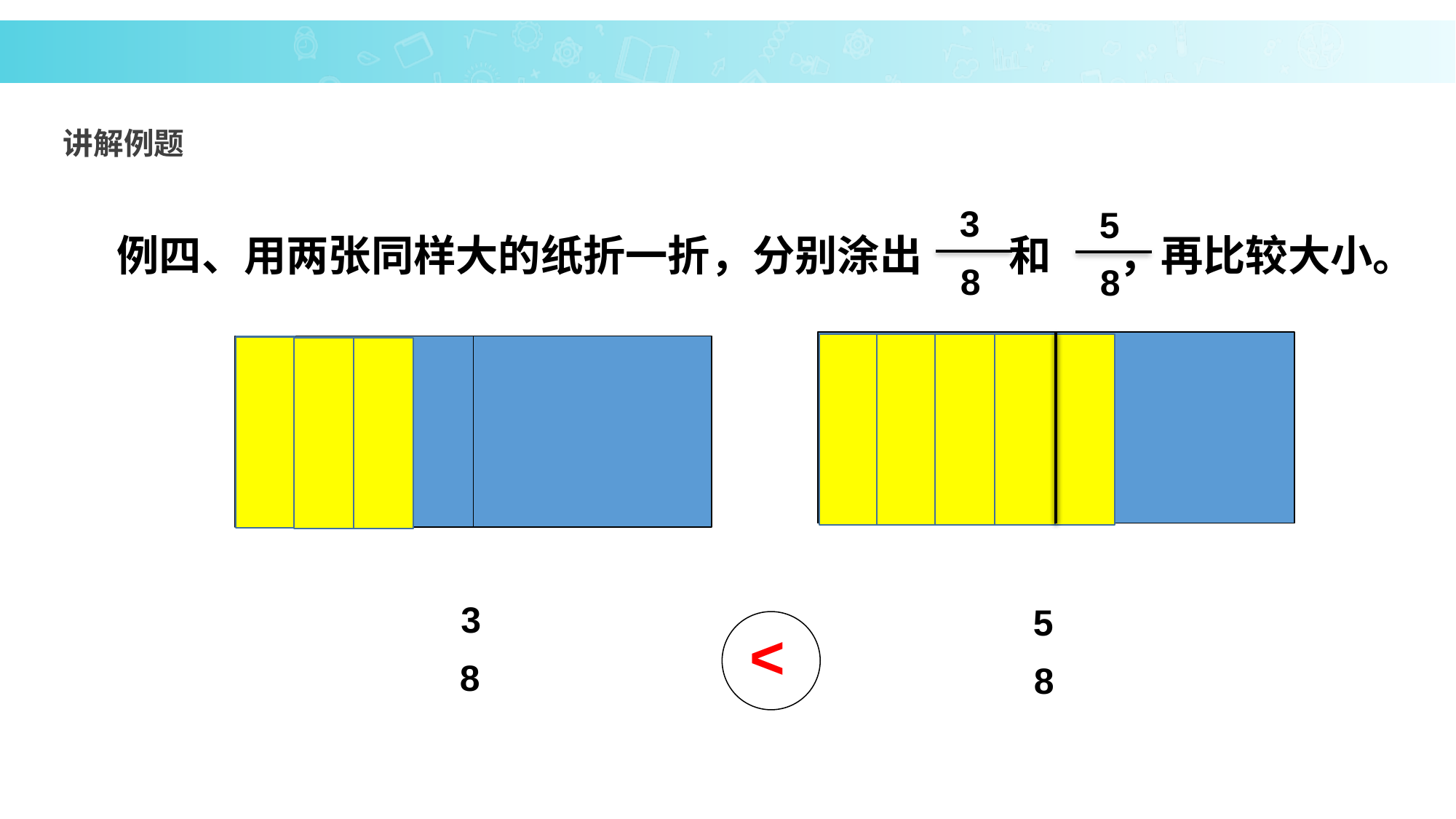

讲解例题
3
8
5
8
例四、用两张同样大的纸折一折，分别涂出         和       ，再比较大小。

3
8
5
8

<